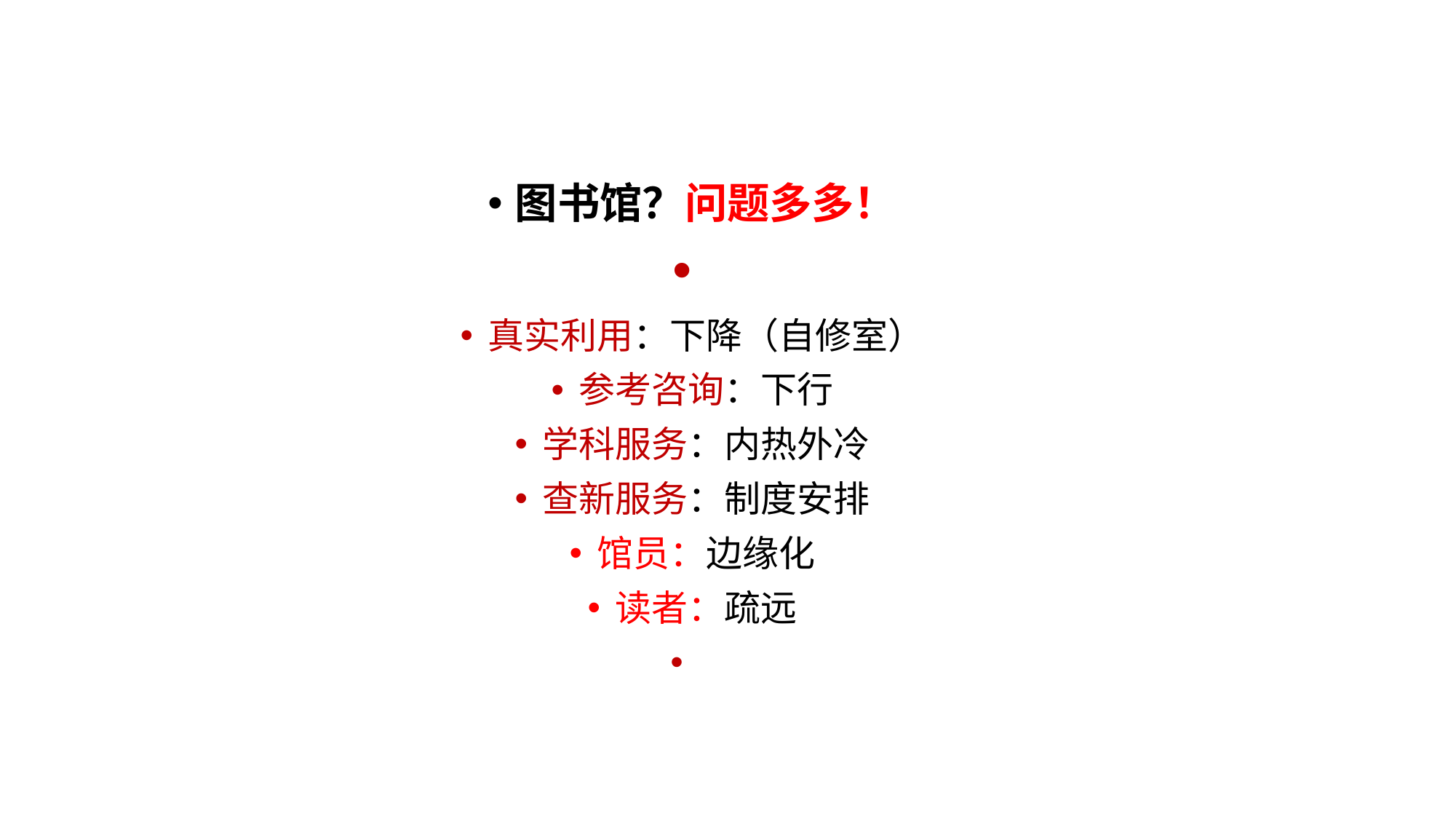

图书馆？问题多多！

真实利用：下降（自修室）
参考咨询：下行
学科服务：内热外冷
查新服务：制度安排
馆员：边缘化
读者：疏远

#